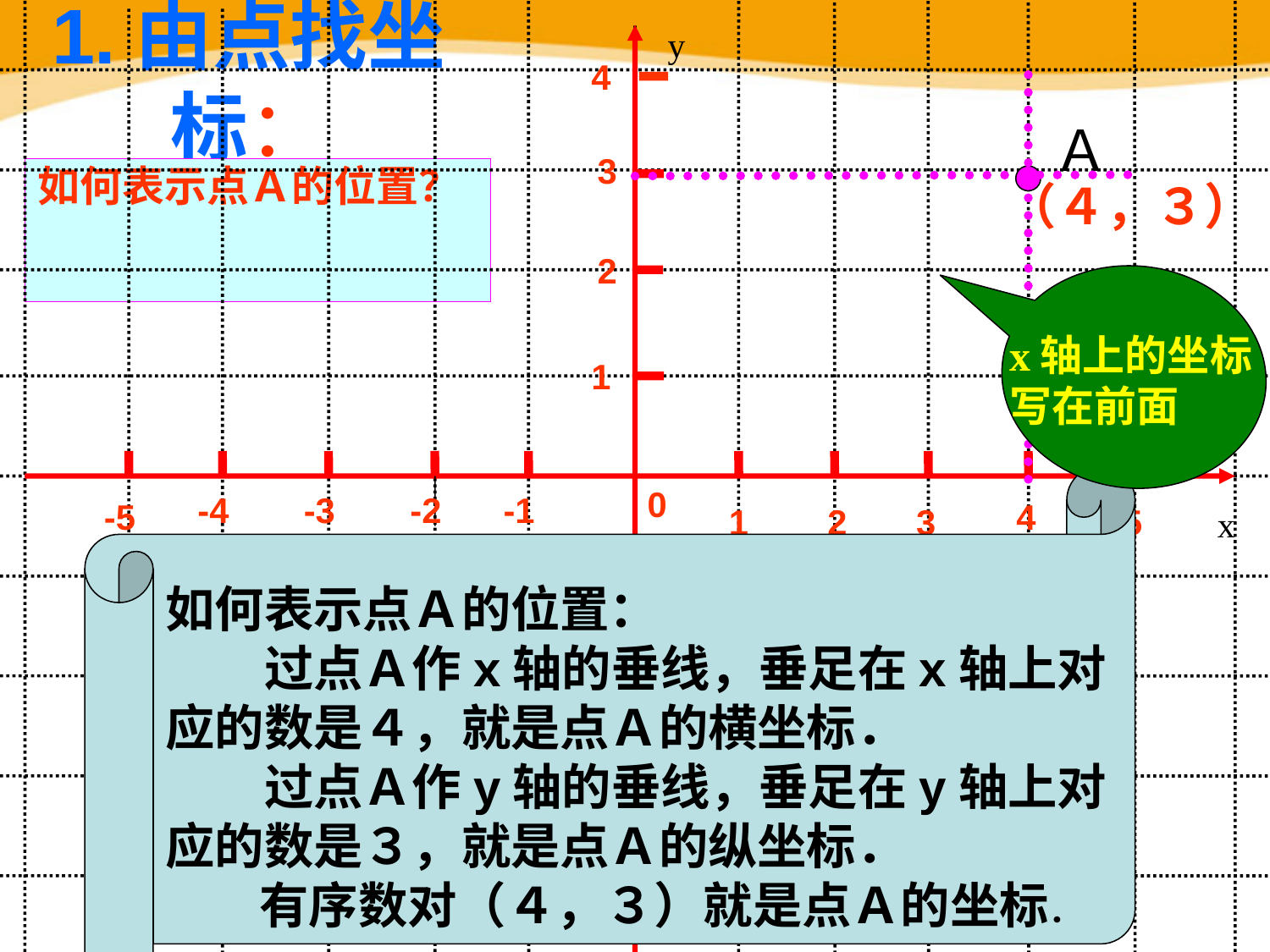

# 1.由点找坐标：

4

3

2

1

0
-4
-3
-2
-1
-5
4
1
2
3
5
-1

-2

-3

-4

y

Ａ
如何表示点Ａ的位置？

（４，３）

x轴上的坐标
写在前面

如何表示点Ａ的位置：
　　过点Ａ作x轴的垂线，垂足在x轴上对
应的数是４，就是点Ａ的横坐标．
　　过点Ａ作y轴的垂线，垂足在y轴上对
应的数是３，就是点Ａ的纵坐标．
　    有序数对（４，３）就是点Ａ的坐标．

x